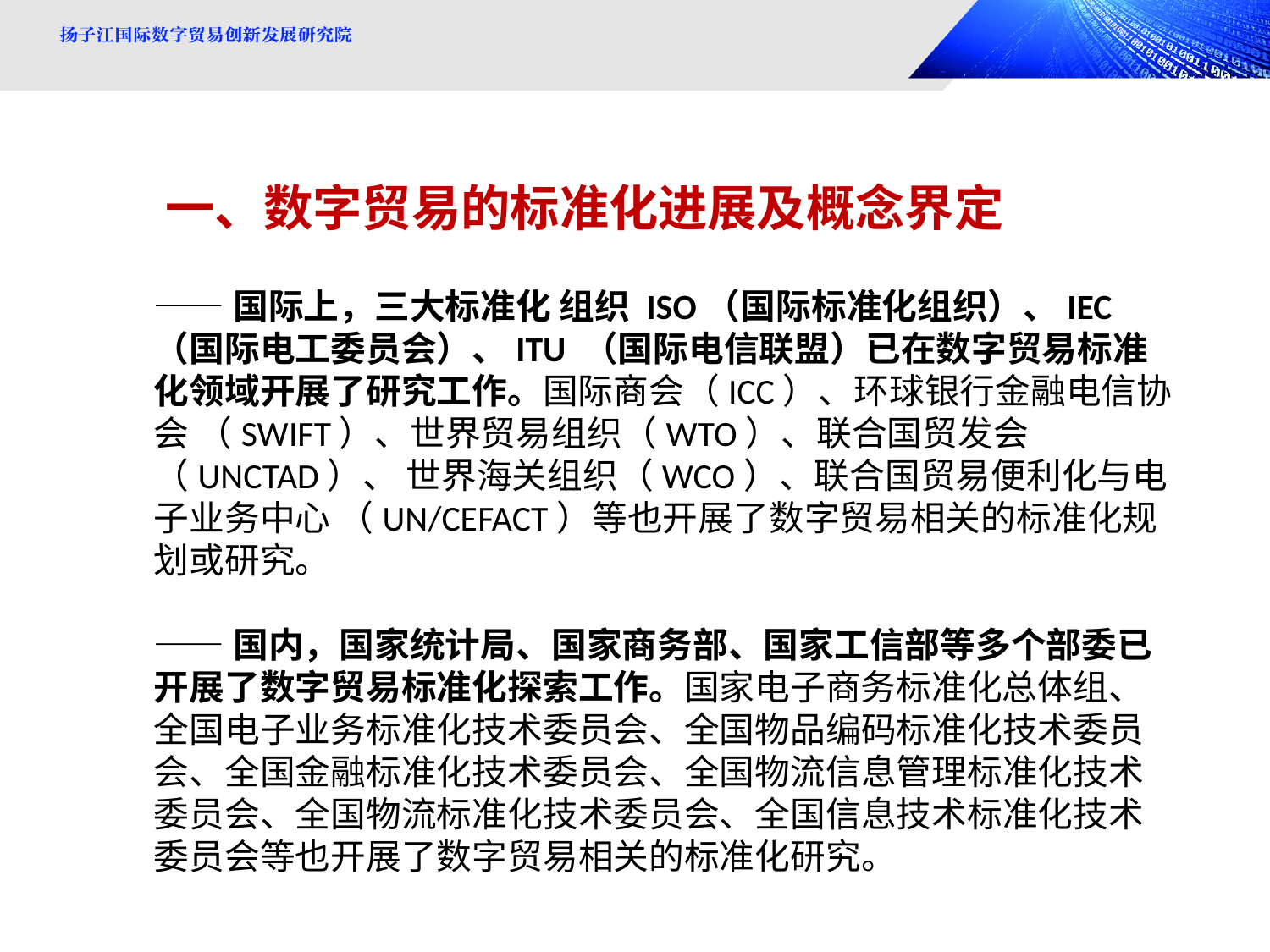

一、数字贸易的标准化进展及概念界定
——国际上，三大标准化 组织 ISO（国际标准化组织）、IEC（国际电工委员会）、ITU （国际电信联盟）已在数字贸易标准化领域开展了研究工作。国际商会（ICC）、环球银行金融电信协会 （SWIFT）、世界贸易组织（WTO）、联合国贸发会（UNCTAD）、 世界海关组织（WCO）、联合国贸易便利化与电子业务中心 （UN/CEFACT）等也开展了数字贸易相关的标准化规划或研究。

——国内，国家统计局、国家商务部、国家工信部等多个部委已开展了数字贸易标准化探索工作。国家电子商务标准化总体组、全国电子业务标准化技术委员会、全国物品编码标准化技术委员会、全国金融标准化技术委员会、全国物流信息管理标准化技术委员会、全国物流标准化技术委员会、全国信息技术标准化技术委员会等也开展了数字贸易相关的标准化研究。